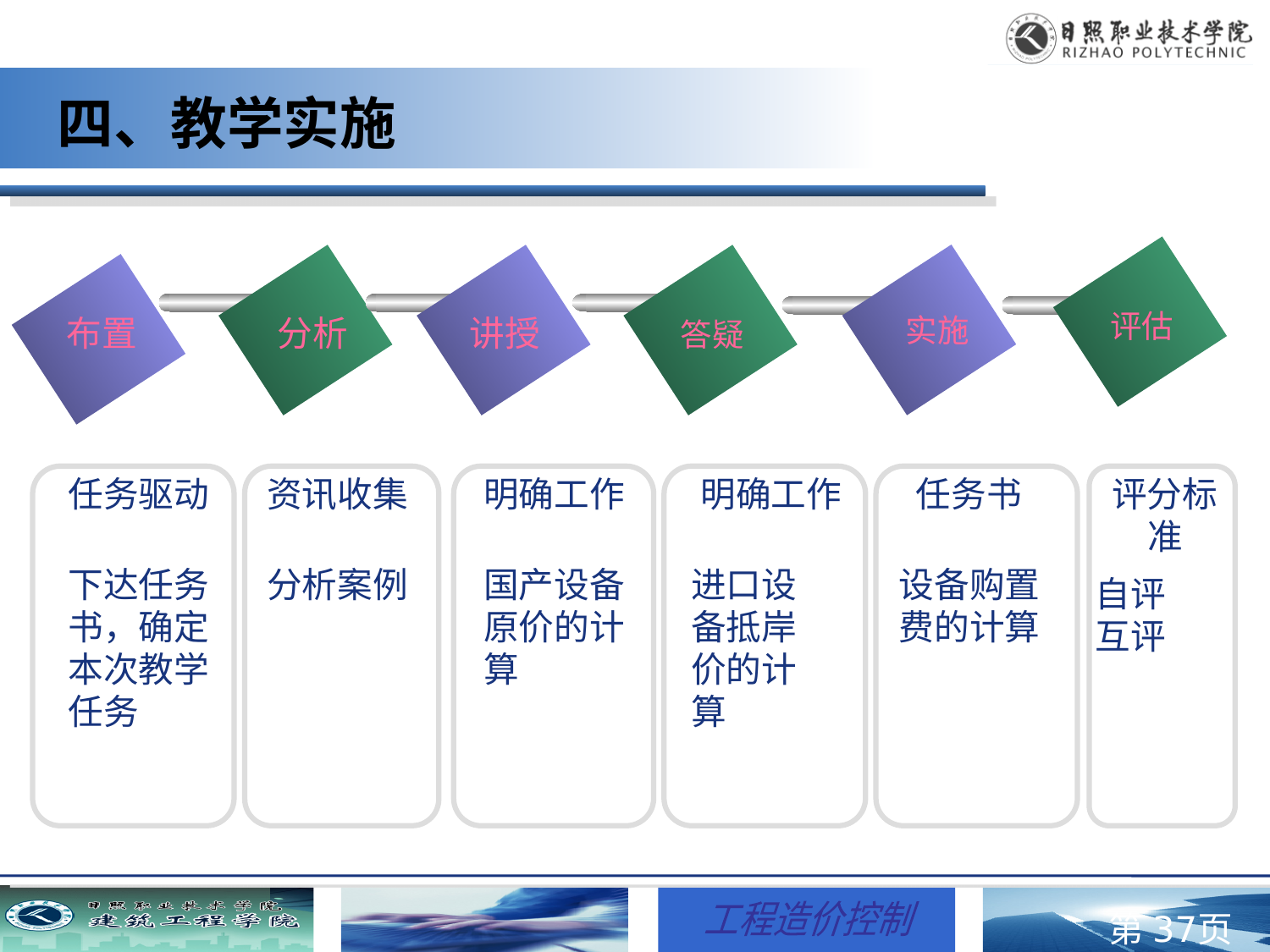

四、教学实施

评估
实施
布置
分析
讲授
答疑

任务驱动

资讯收集

明确工作

明确工作

任务书
评分标准

下达任务书，确定本次教学任务
分析案例
国产设备原价的计算
进口设备抵岸价的计算
设备购置费的计算
自评
互评
第37页